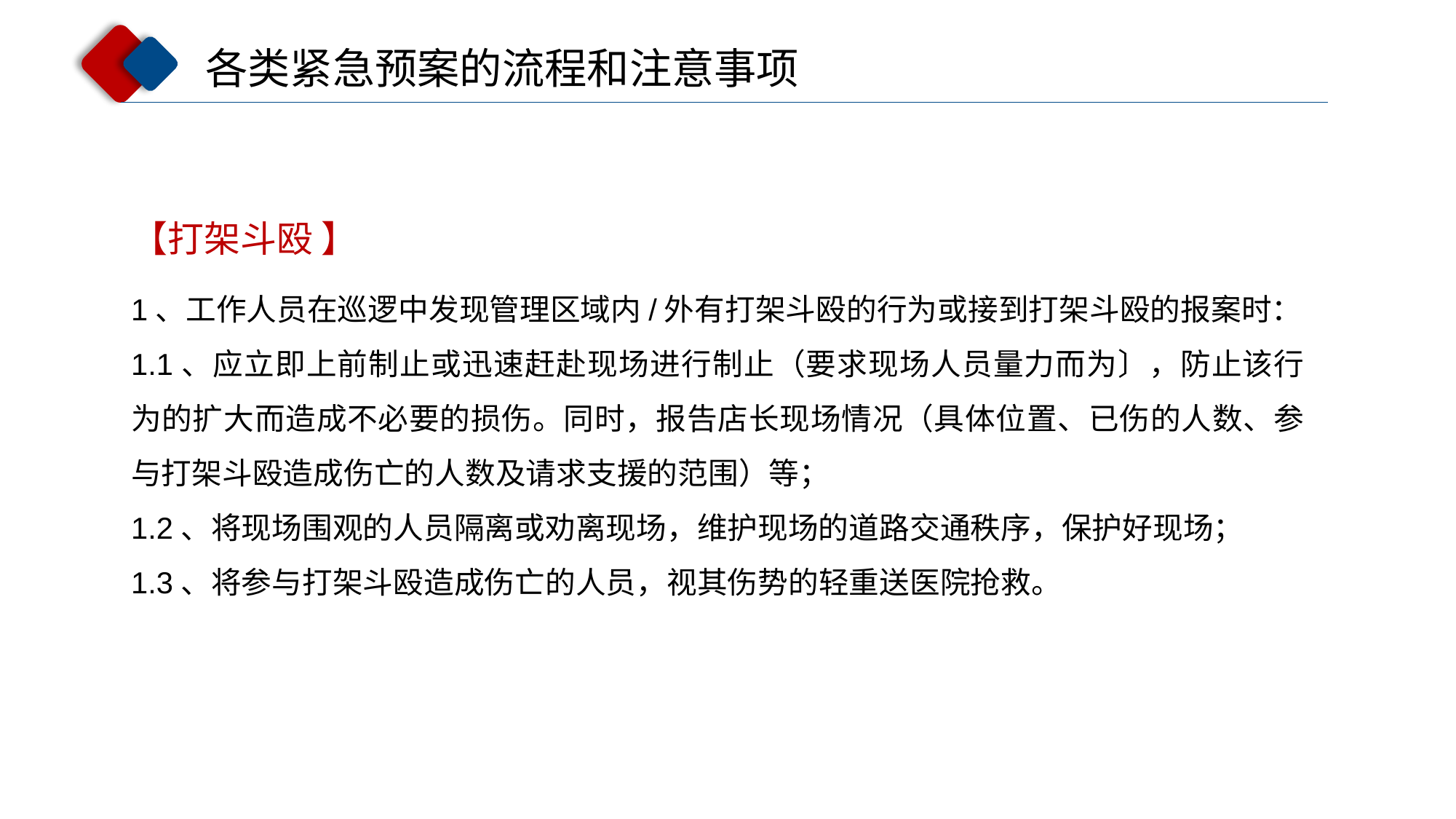

各类紧急预案的流程和注意事项
【打架斗殴 】
1、工作人员在巡逻中发现管理区域内/外有打架斗殴的行为或接到打架斗殴的报案时：
1.1、应立即上前制止或迅速赶赴现场进行制止（要求现场人员量力而为〕，防止该行为的扩大而造成不必要的损伤。同时，报告店长现场情况（具体位置、已伤的人数、参与打架斗殴造成伤亡的人数及请求支援的范围）等；
1.2、将现场围观的人员隔离或劝离现场，维护现场的道路交通秩序，保护好现场；
1.3、将参与打架斗殴造成伤亡的人员，视其伤势的轻重送医院抢救。